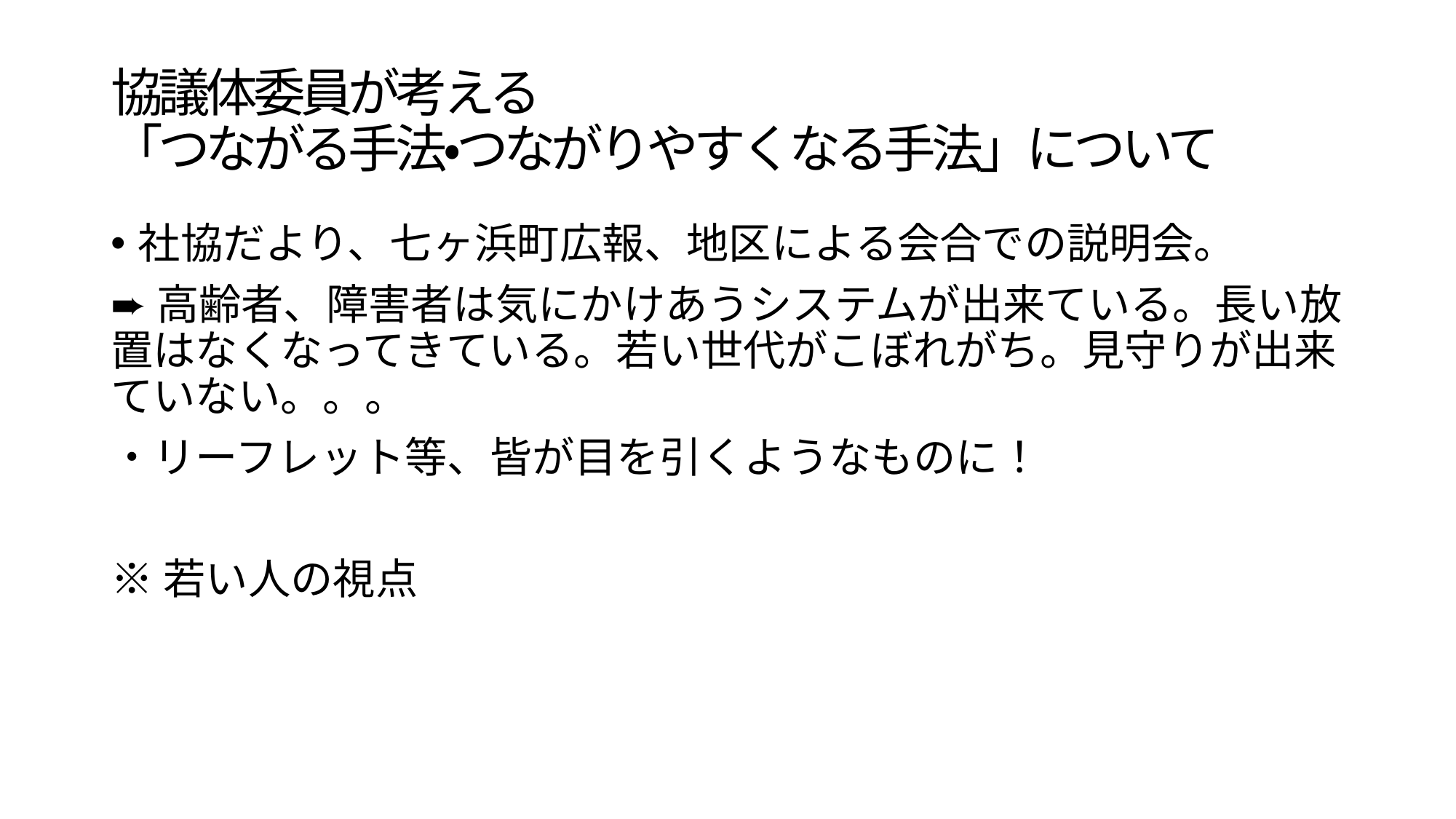

# 協議体委員が考える 「つながる手法・つながりやすくなる手法」について
社協だより、七ヶ浜町広報、地区による会合での説明会。
➨高齢者、障害者は気にかけあうシステムが出来ている。長い放置はなくなってきている。若い世代がこぼれがち。見守りが出来ていない。。。
・リーフレット等、皆が目を引くようなものに！

※若い人の視点